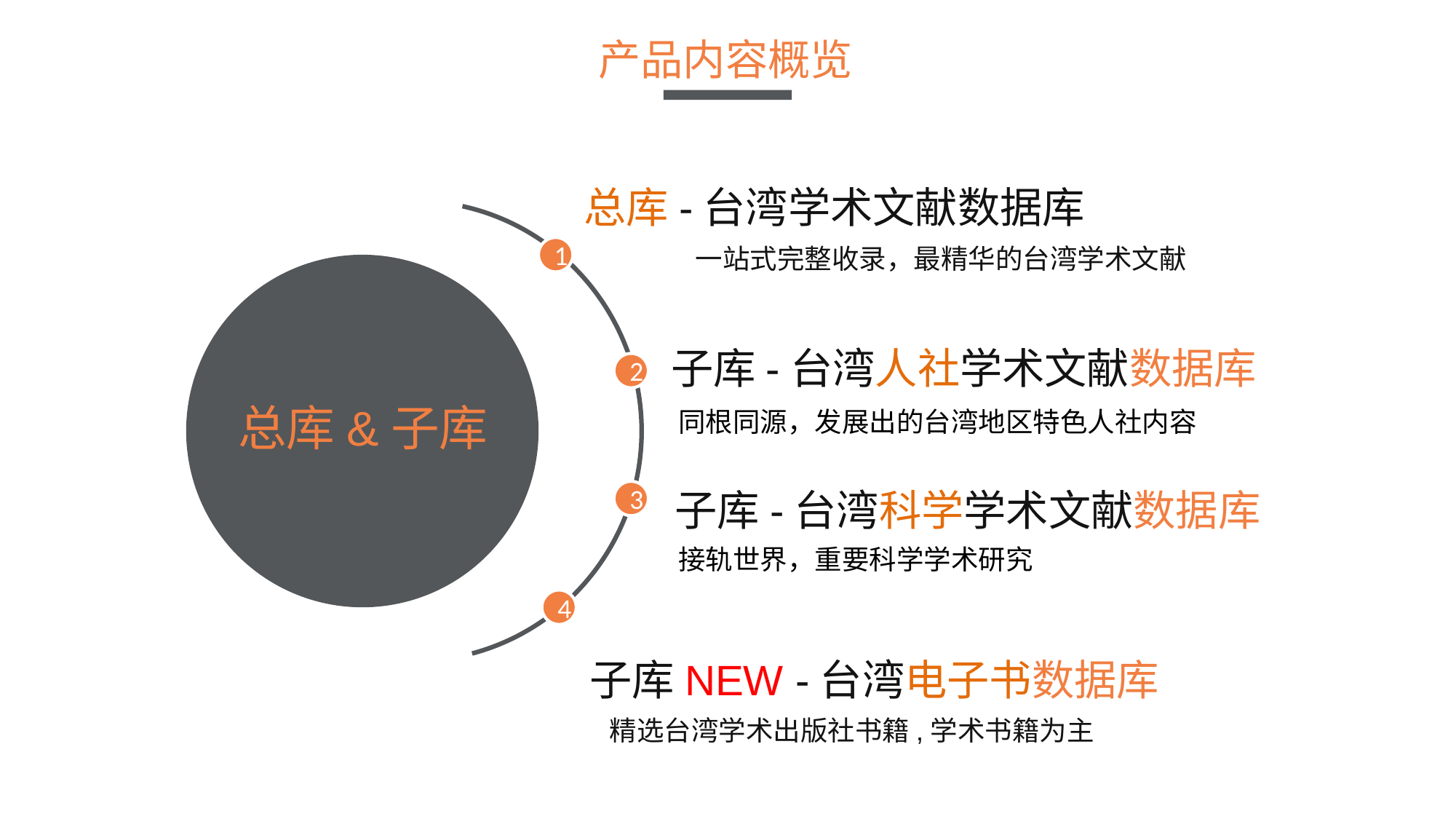

产品内容概览

总库-台湾学术文献数据库

一站式完整收录，最精华的台湾学术文献
1

子库-台湾人社学术文献数据库
2
总库&子库
同根同源，发展出的台湾地区特色人社内容
子库-台湾科学学术文献数据库
3
接轨世界，重要科学学术研究
4
子库NEW -台湾电子书数据库

精选台湾学术出版社书籍,学术书籍为主